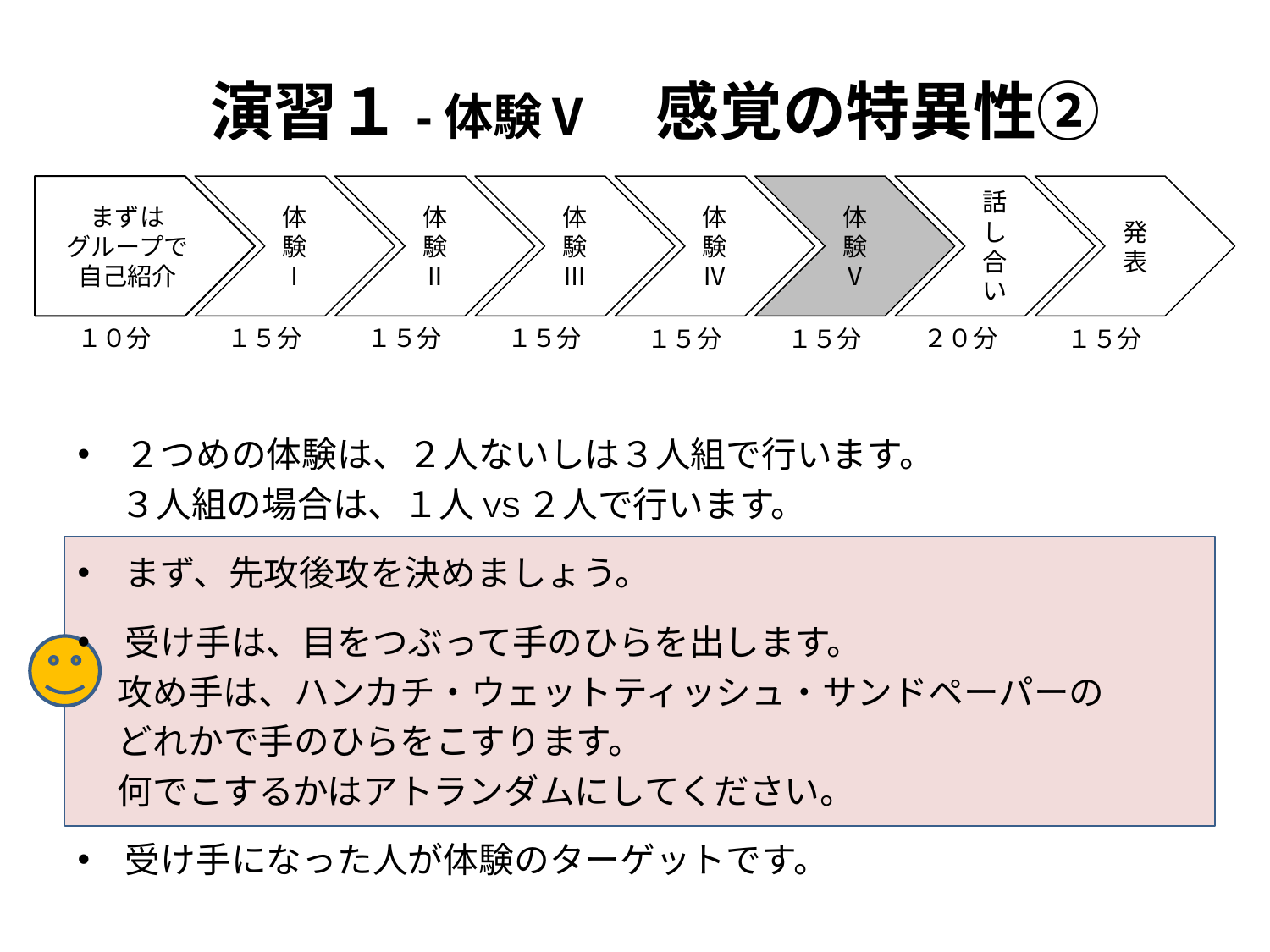

演習１-体験Ⅴ　感覚の特異性②
まずは
グループで
自己紹介
体験Ⅰ
体験Ⅱ
体験Ⅲ
体験Ⅳ
体験Ⅴ
話し合い
発表
２０分
１５分
１０分
１５分
１５分
１５分
１５分
１５分
２つめの体験は、２人ないしは３人組で行います。
　 ３人組の場合は、１人VS２人で行います。

まず、先攻後攻を決めましょう。

受け手は、目をつぶって手のひらを出します。
    攻め手は、ハンカチ・ウェットティッシュ・サンドペーパーの
    どれかで手のひらをこすります。
    何でこするかはアトランダムにしてください。

受け手になった人が体験のターゲットです。